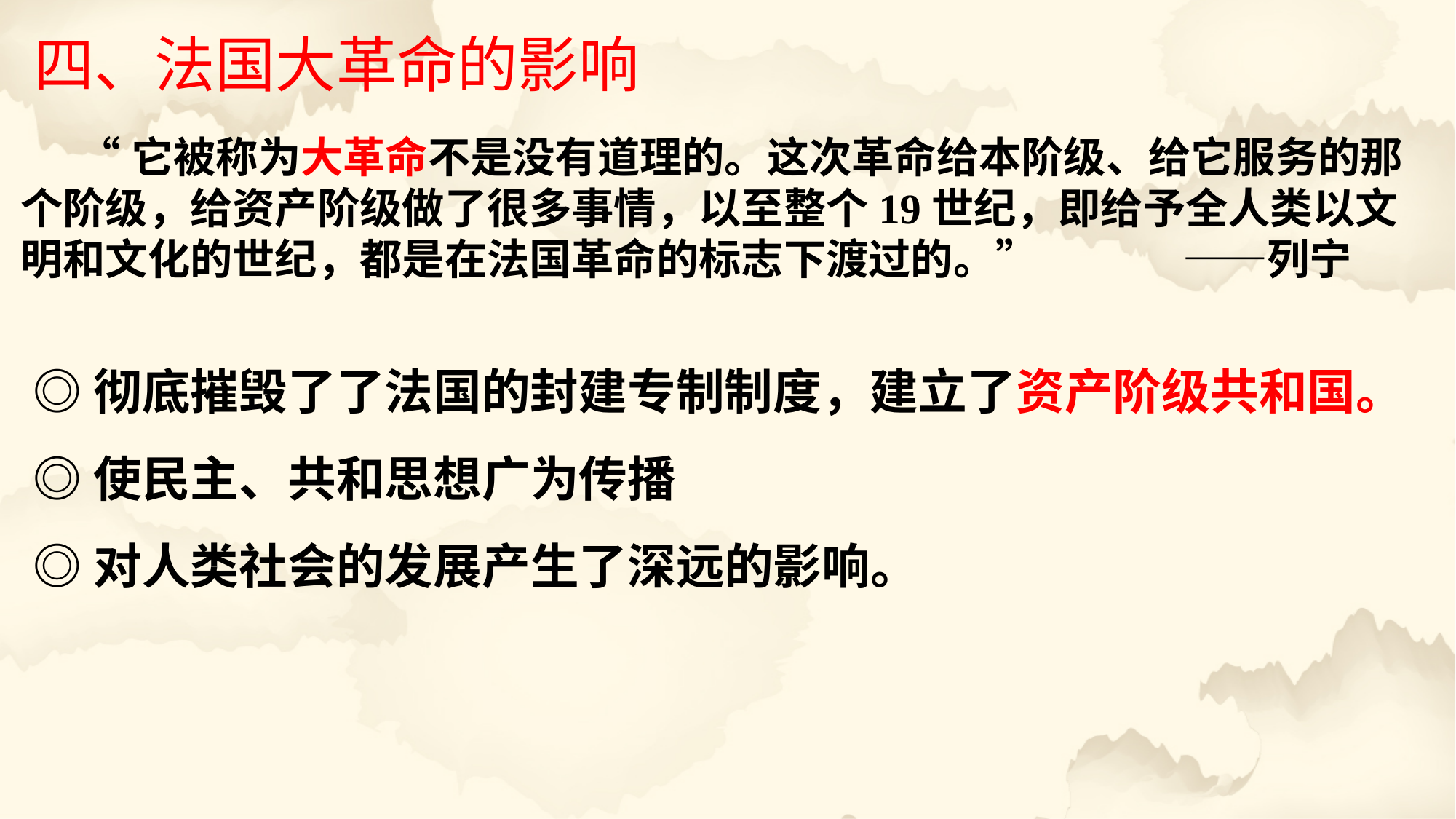

四、法国大革命的影响
      “它被称为大革命不是没有道理的。这次革命给本阶级、给它服务的那个阶级，给资产阶级做了很多事情，以至整个19世纪，即给予全人类以文明和文化的世纪，都是在法国革命的标志下渡过的。”               ——列宁
◎彻底摧毁了了法国的封建专制制度，建立了资产阶级共和国。
◎使民主、共和思想广为传播
◎对人类社会的发展产生了深远的影响。